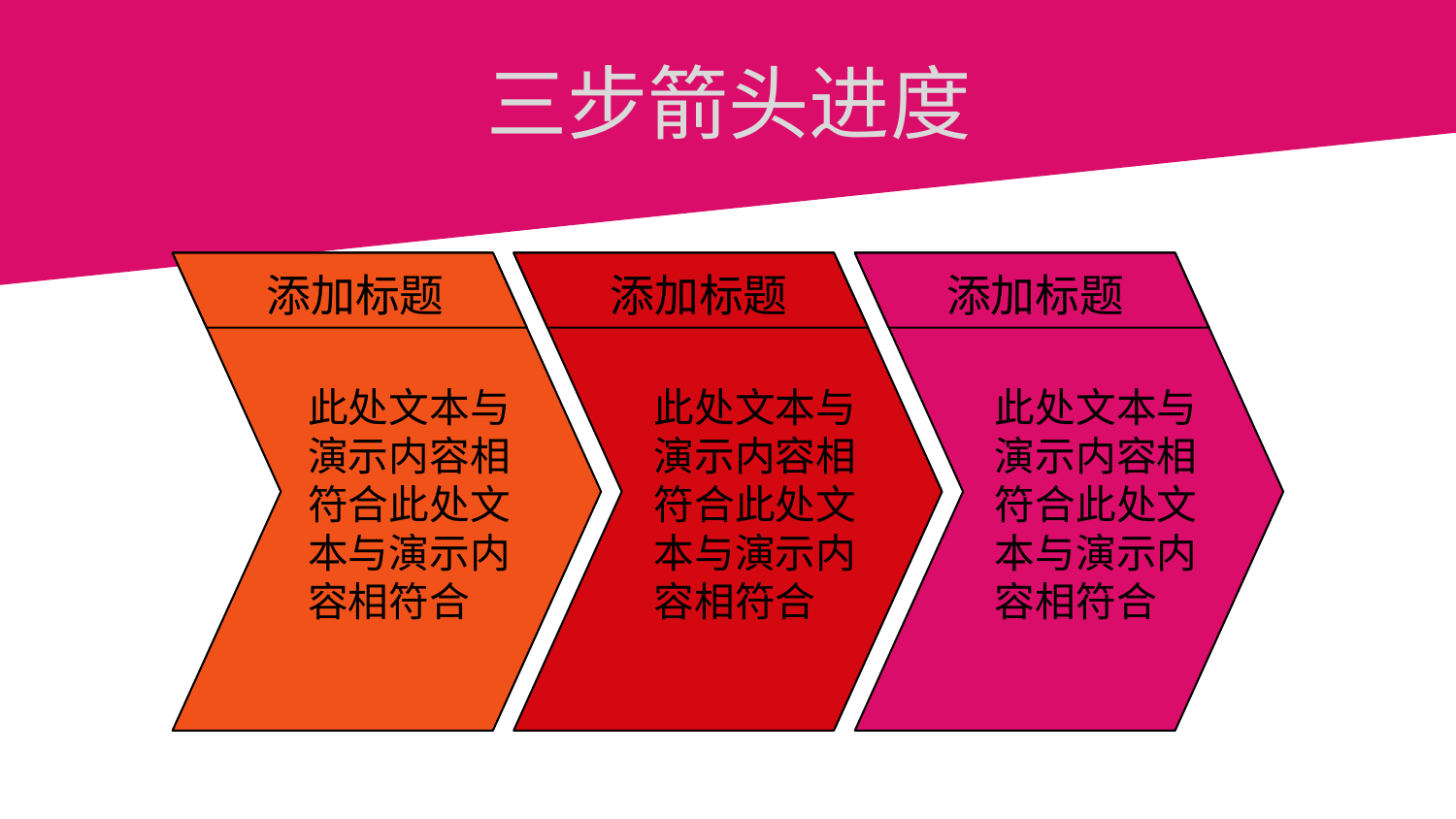

# 三步箭头进度
添加标题
添加标题
添加标题
此处文本与演示内容相符合此处文本与演示内容相符合
此处文本与演示内容相符合此处文本与演示内容相符合
此处文本与演示内容相符合此处文本与演示内容相符合